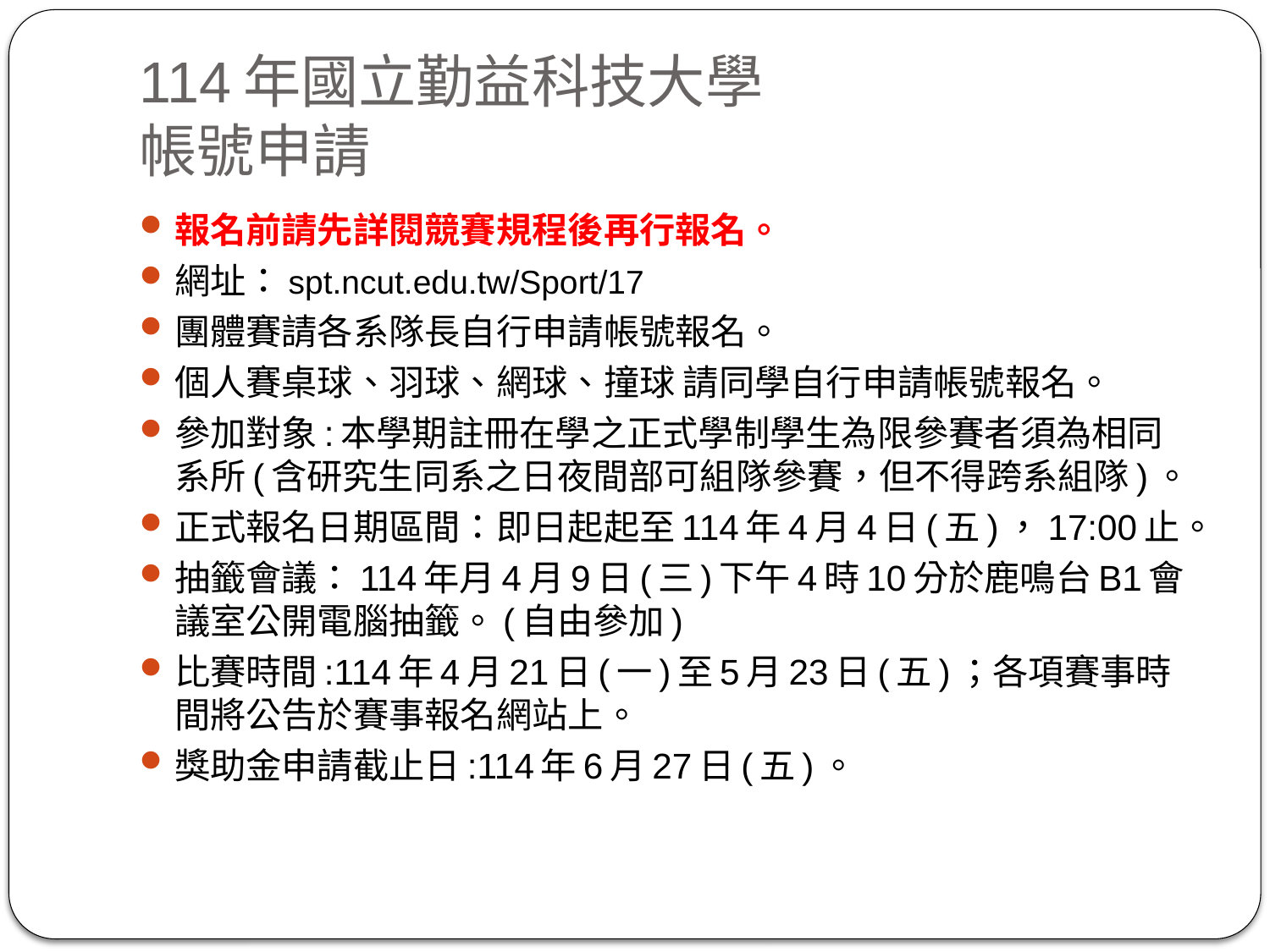

# 114年國立勤益科技大學 帳號申請
報名前請先詳閱競賽規程後再行報名。
網址：spt.ncut.edu.tw/Sport/17
團體賽請各系隊長自行申請帳號報名。
個人賽桌球、羽球、網球、撞球 請同學自行申請帳號報名。
參加對象:本學期註冊在學之正式學制學生為限參賽者須為相同系所(含研究生同系之日夜間部可組隊參賽，但不得跨系組隊)。
正式報名日期區間：即日起起至114年4月4日(五)，17:00止。
抽籤會議：114年月4月9日(三)下午4時10分於鹿鳴台B1會議室公開電腦抽籤。(自由參加)
比賽時間:114年4月21日(一)至5月23日(五)；各項賽事時間將公告於賽事報名網站上。
獎助金申請截止日:114年6月27日(五)。